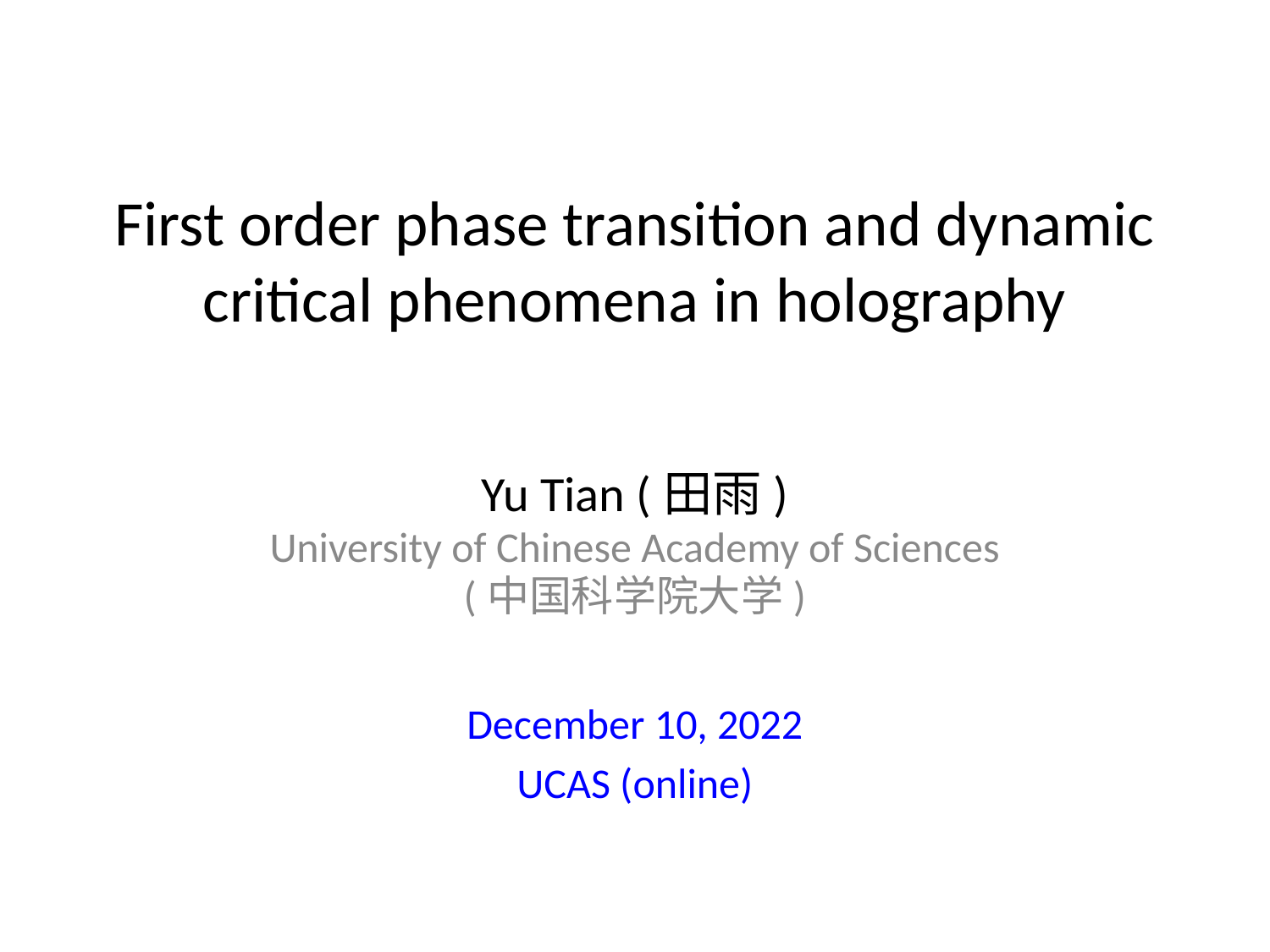

# First order phase transition and dynamic critical phenomena in holography
Yu Tian (田雨)
University of Chinese Academy of Sciences
(中国科学院大学)

December 10, 2022
UCAS (online)